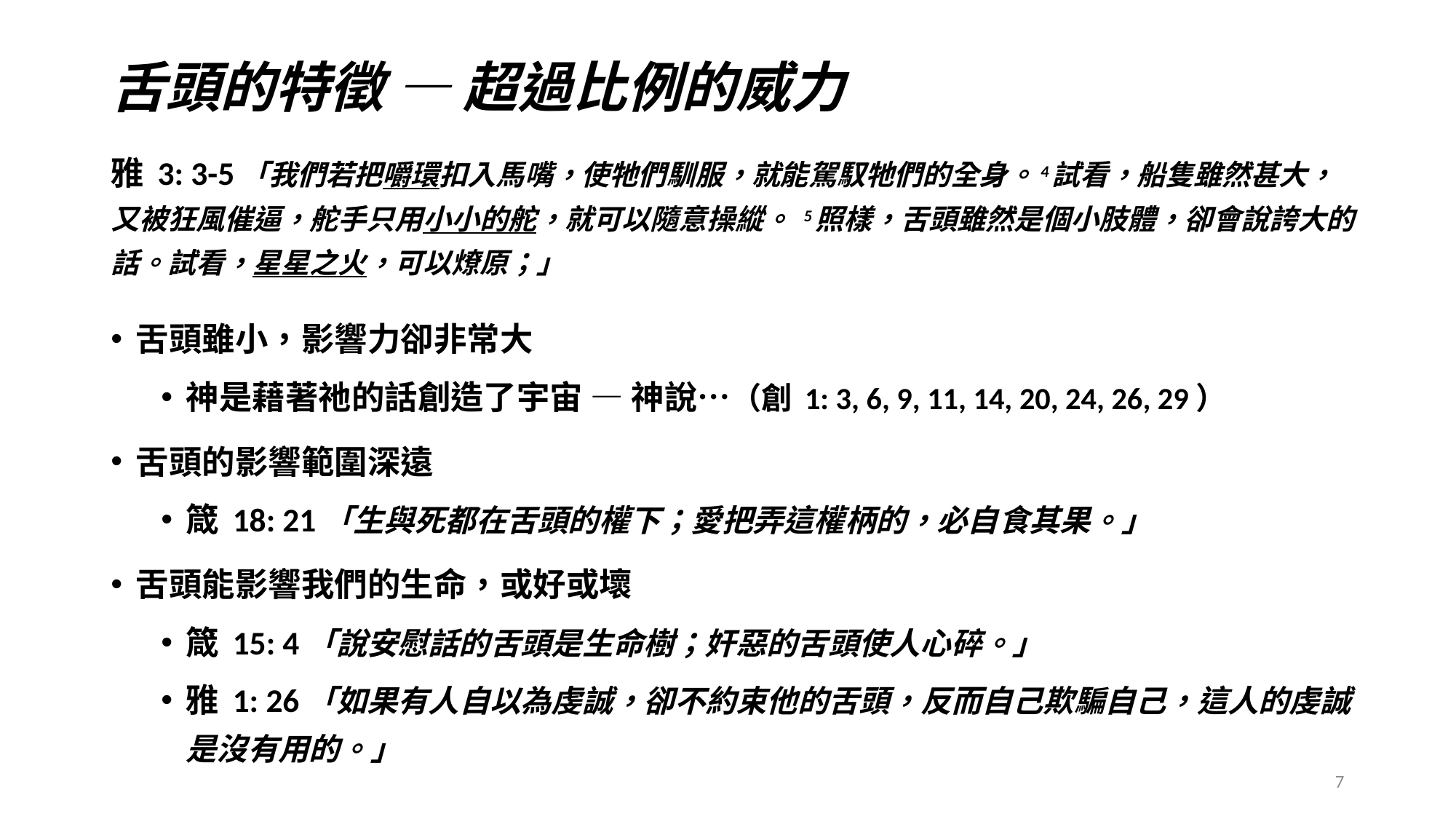

# 舌頭的特徵 — 超過比例的威力
雅 3: 3-5「我們若把嚼環扣入馬嘴，使牠們馴服，就能駕馭牠們的全身。4試看，船隻雖然甚大，又被狂風催逼，舵手只用小小的舵，就可以隨意操縱。 5照樣，舌頭雖然是個小肢體，卻會說誇大的話。試看，星星之火，可以燎原；」
舌頭雖小，影響力卻非常大
神是藉著祂的話創造了宇宙 — 神說…（創 1: 3, 6, 9, 11, 14, 20, 24, 26, 29）
舌頭的影響範圍深遠
箴 18: 21「生與死都在舌頭的權下；愛把弄這權柄的，必自食其果。」
舌頭能影響我們的生命，或好或壞
箴 15: 4「說安慰話的舌頭是生命樹；奸惡的舌頭使人心碎。」
雅 1: 26「如果有人自以為虔誠，卻不約束他的舌頭，反而自己欺騙自己，這人的虔誠是沒有用的。」

7